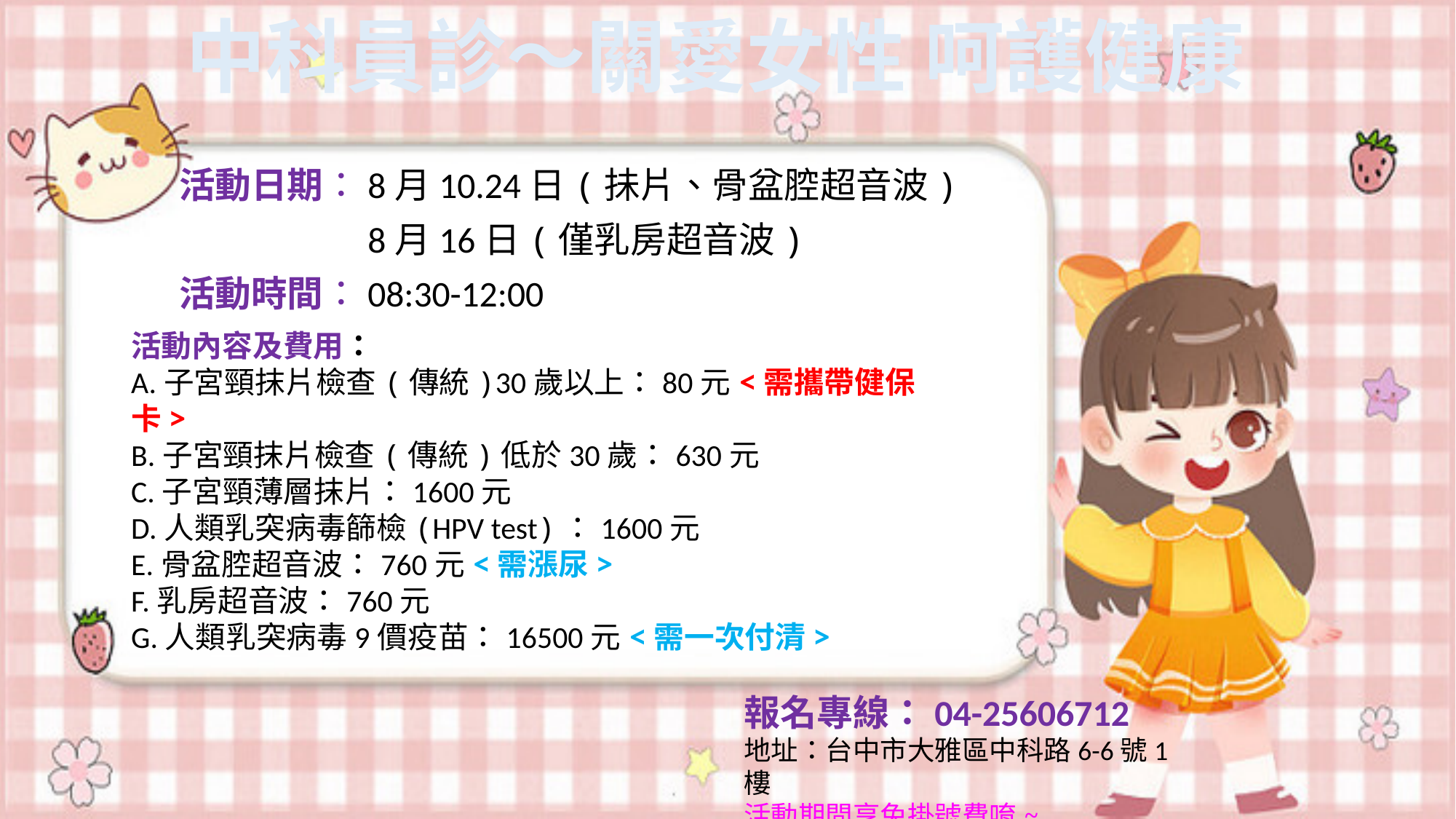

# 中科員診～關愛女性 呵護健康
活動日期：8月10.24日(抺片、骨盆腔超音波)
　　　　　8月16日(僅乳房超音波)
活動時間：08:30-12:00
活動內容及費用：
A.子宮頸抹片檢查(傳統)30歲以上：80元<需攜帶健保卡>
B.子宮頸抹片檢查(傳統)低於30歲：630元
C.子宮頸薄層抹片：1600元
D.人類乳突病毒篩檢(HPV test)：1600元
E.骨盆腔超音波：760元<需漲尿>
F.乳房超音波：760元
G.人類乳突病毒9價疫苗：16500元<需一次付清>
報名專線：04-25606712
地址：台中市大雅區中科路6-6號1樓
活動期間享免掛號費唷~